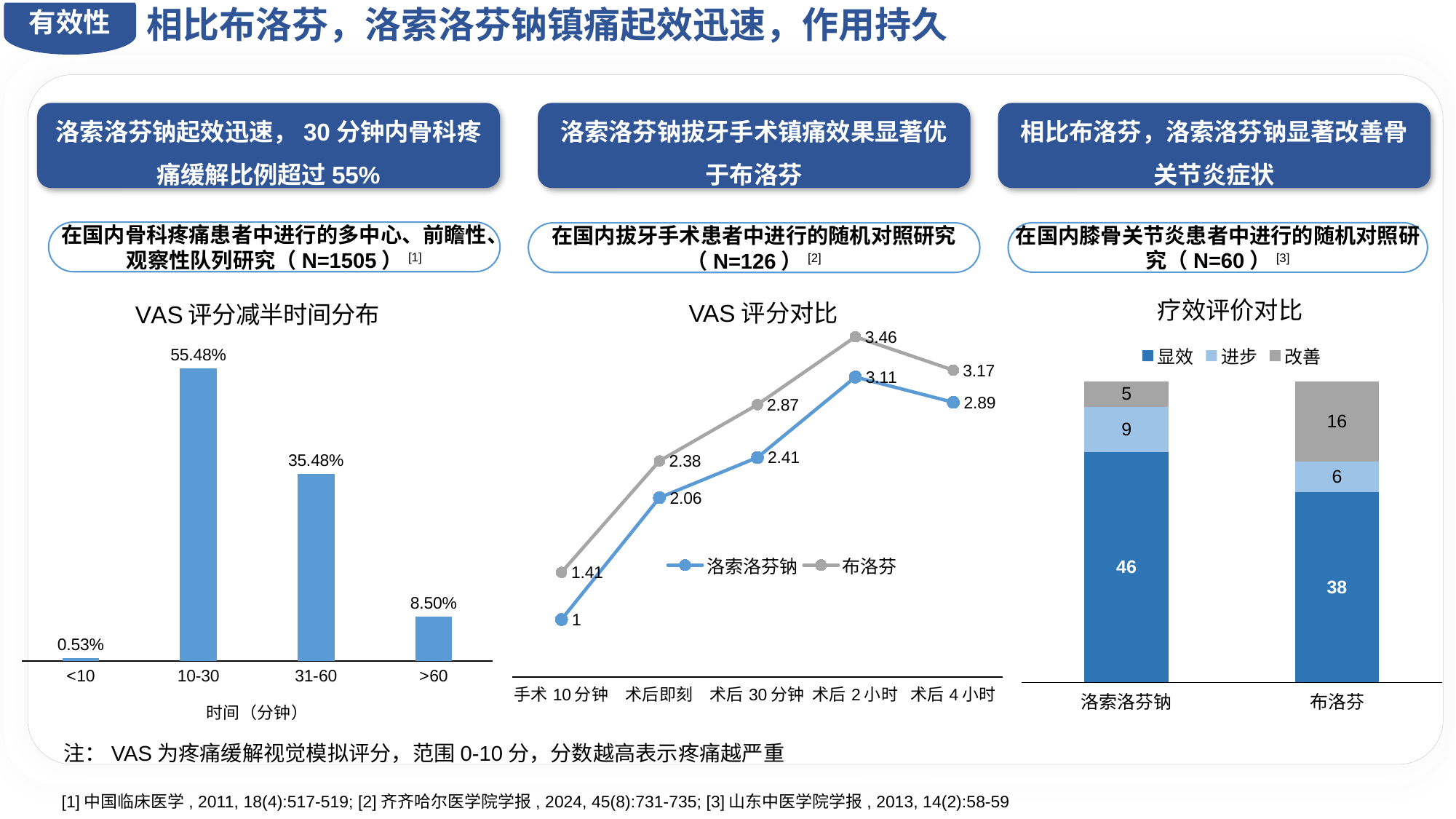

有效性
相比布洛芬，洛索洛芬钠镇痛起效迅速，作用持久

洛索洛芬钠起效迅速，30分钟内骨科疼痛缓解比例超过55%
洛索洛芬钠拔牙手术镇痛效果显著优于布洛芬
相比布洛芬，洛索洛芬钠显著改善骨关节炎症状
在国内骨科疼痛患者中进行的多中心、前瞻性、观察性队列研究（N=1505）[1]
在国内膝骨关节炎患者中进行的随机对照研究（N=60）[3]
在国内拔牙手术患者中进行的随机对照研究（N=126）[2]

### Chart

| Category | 洛索洛芬钠 | 布洛芬 |
|---|---|---|
| 手术10分钟 | 1.0 | 1.41 |
| 术后即刻 | 2.06 | 2.38 |
| 术后30分钟 | 2.41 | 2.87 |
| 术后2小时 | 3.11 | 3.46 |
| 术后4小时 | 2.89 | 3.17 |

### Chart: VAS评分减半时间分布

| Category |  |
|---|---|
| <10 | 0.0053 |
| 10-30 | 0.5548 |
| 31-60 | 0.3548 |
| >60 | 0.085 |
疗效评价对比
VAS评分对比

### Chart

| Category | 显效 | 进步 | 改善 |
|---|---|---|---|
| 洛索洛芬钠 | 46.0 | 9.0 | 5.0 |
| 布洛芬 | 38.0 | 6.0 | 16.0 |
注：VAS为疼痛缓解视觉模拟评分，范围0-10分，分数越高表示疼痛越严重
[1]中国临床医学, 2011, 18(4):517-519; [2]齐齐哈尔医学院学报, 2024, 45(8):731-735; [3]山东中医学院学报, 2013, 14(2):58-59